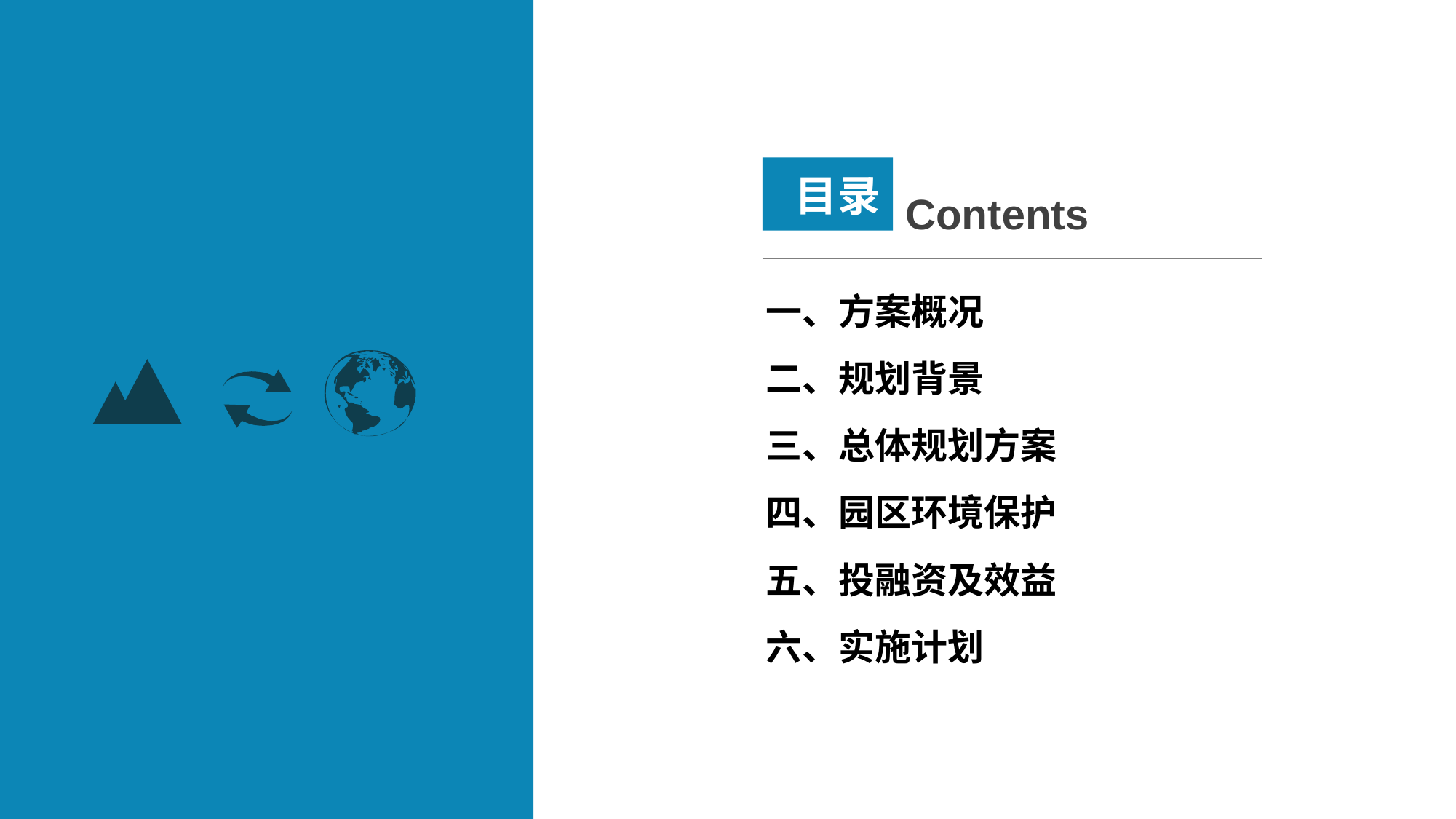

目录
Contents
一、方案概况

二、规划背景

三、总体规划方案
四、园区环境保护
五、投融资及效益
六、实施计划